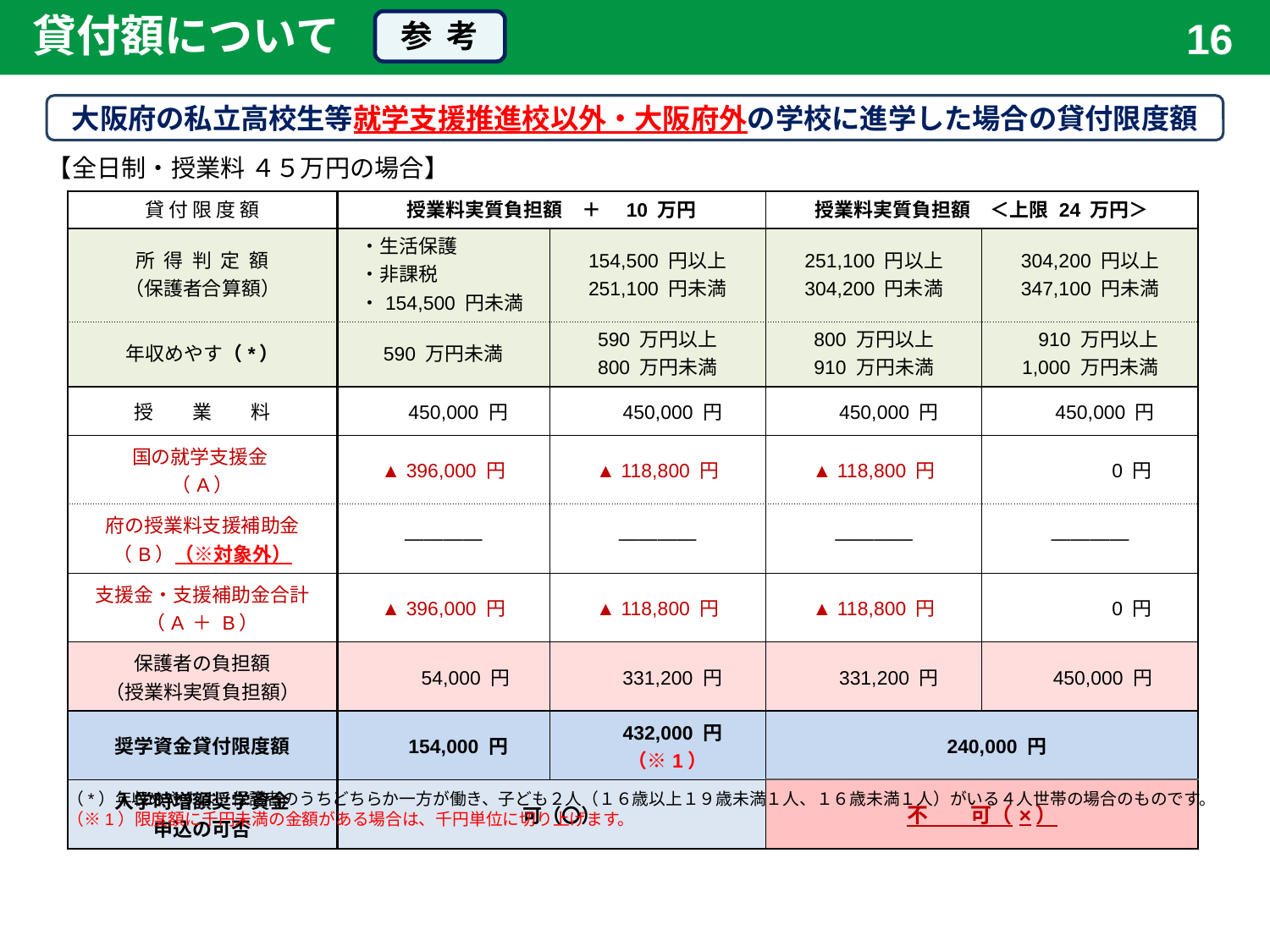

貸付額について
16
参  考
大阪府の私立高校生等就学支援推進校以外・大阪府外の学校に進学した場合の貸付限度額
【全日制・授業料 ４５万円の場合】
| 貸 付 限 度 額 | 授業料実質負担額　＋　10 万円 |  | 授業料実質負担額　＜上限 24 万円＞ |  |
| --- | --- | --- | --- | --- |
| 所 得 判 定 額 （保護者合算額） | ・生活保護 ・非課税 ・154,500 円未満 | 154,500 円以上 251,100 円未満 | 251,100 円以上 304,200 円未満 | 304,200 円以上 347,100 円未満 |
| 年収めやす（\*） | 590 万円未満 | 590 万円以上 800 万円未満 | 800 万円以上 910 万円未満 | 910 万円以上 1,000 万円未満 |
| 授　　業　　料 | 450,000 円 | 450,000 円 | 450,000 円 | 450,000 円 |
| 国の就学支援金 （A） | ▲ 396,000 円 | ▲ 118,800 円 | ▲ 118,800 円 | 0 円 |
| 府の授業料支援補助金 （B）（※対象外） | ―――― | ―――― | ―――― | ―――― |
| 支援金・支援補助金合計 （A ＋ B） | ▲ 396,000 円 | ▲ 118,800 円 | ▲ 118,800 円 | 0 円 |
| 保護者の負担額 （授業料実質負担額） | 54,000 円 | 331,200 円 | 331,200 円 | 450,000 円 |
| 奨学資金貸付限度額 | 154,000 円 | 432,000 円 　（※1） | 240,000 円 | 240,000 円 |
| 入学時増額奨学資金 申込の可否 | 可（〇） |  | 不　　可（×） |  |
（*）年収めやすは、保護者のうちどちらか一方が働き、子ども２人（１６歳以上１９歳未満１人、１６歳未満１人）がいる４人世帯の場合のものです。（※1）限度額に千円未満の金額がある場合は、千円単位に切り上げます。